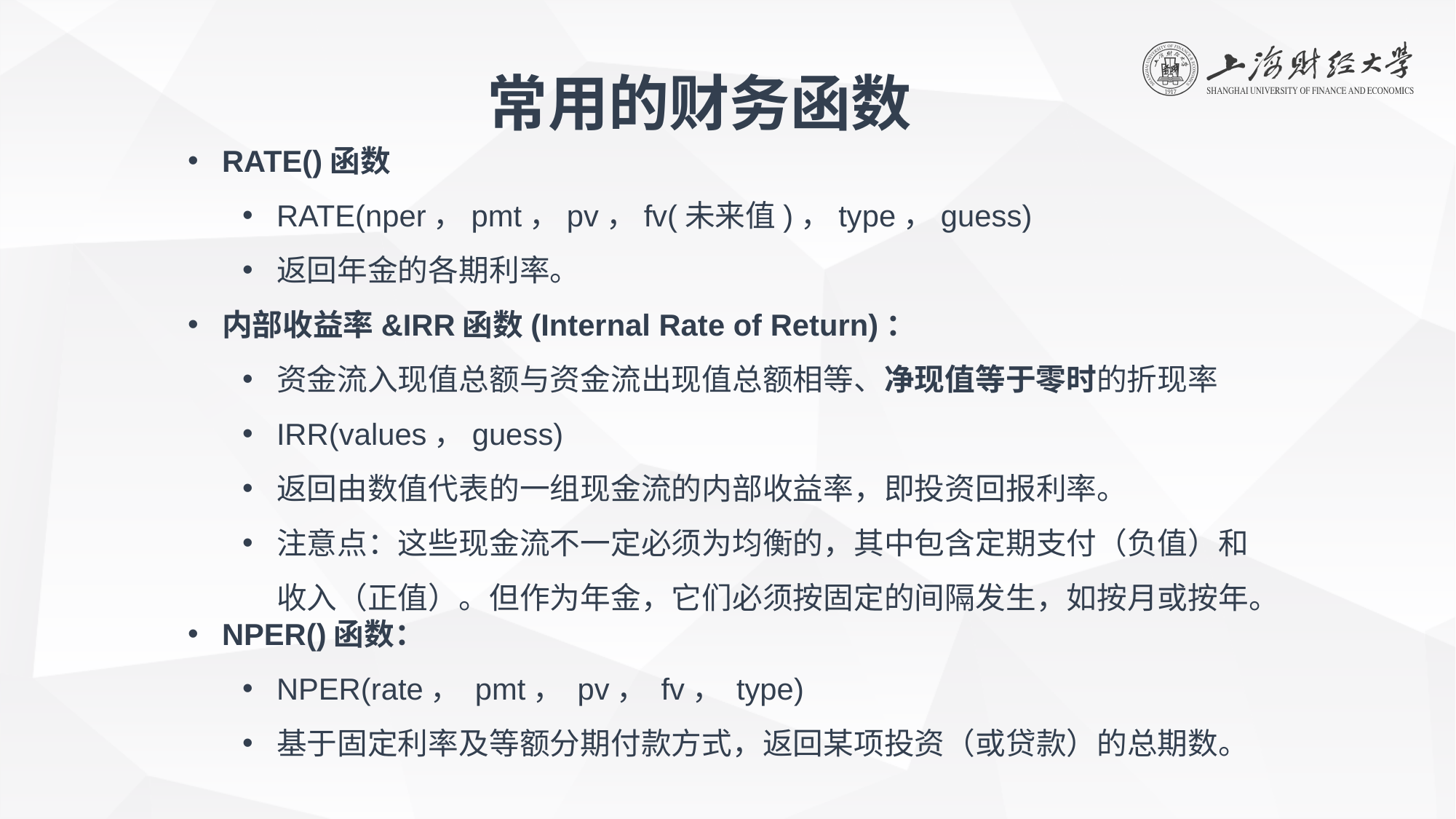

常用的财务函数
RATE()函数
RATE(nper，pmt，pv，fv(未来值)，type，guess)
返回年金的各期利率。
内部收益率&IRR函数(Internal Rate of Return)：
资金流入现值总额与资金流出现值总额相等、净现值等于零时的折现率
IRR(values，guess)
返回由数值代表的一组现金流的内部收益率，即投资回报利率。
注意点：这些现金流不一定必须为均衡的，其中包含定期支付（负值）和收入（正值）。但作为年金，它们必须按固定的间隔发生，如按月或按年。
NPER()函数：
NPER(rate， pmt， pv， fv， type)
基于固定利率及等额分期付款方式，返回某项投资（或贷款）的总期数。